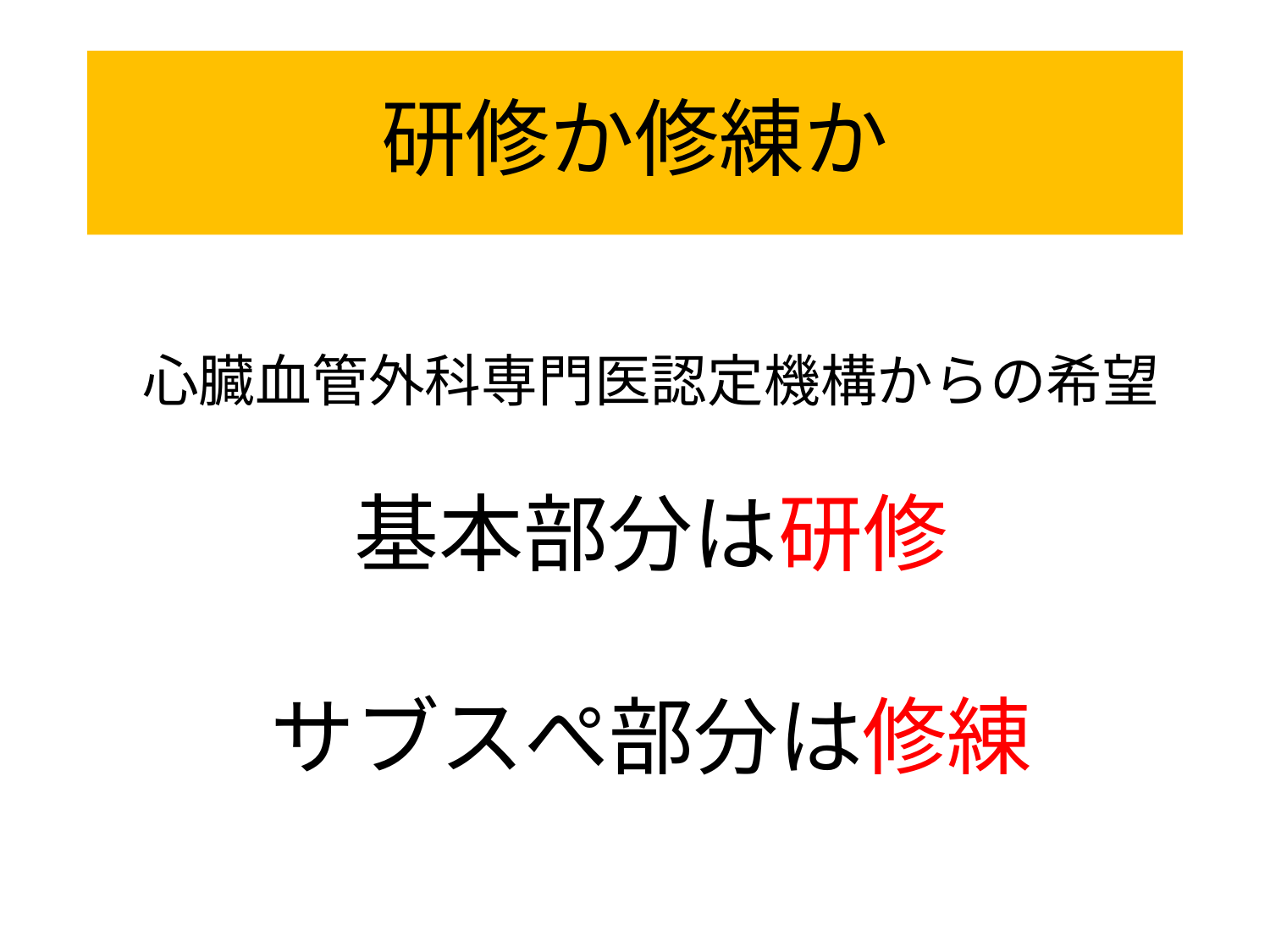

# 研修か修練か
心臓血管外科専門医認定機構からの希望

基本部分は研修

サブスぺ部分は修練